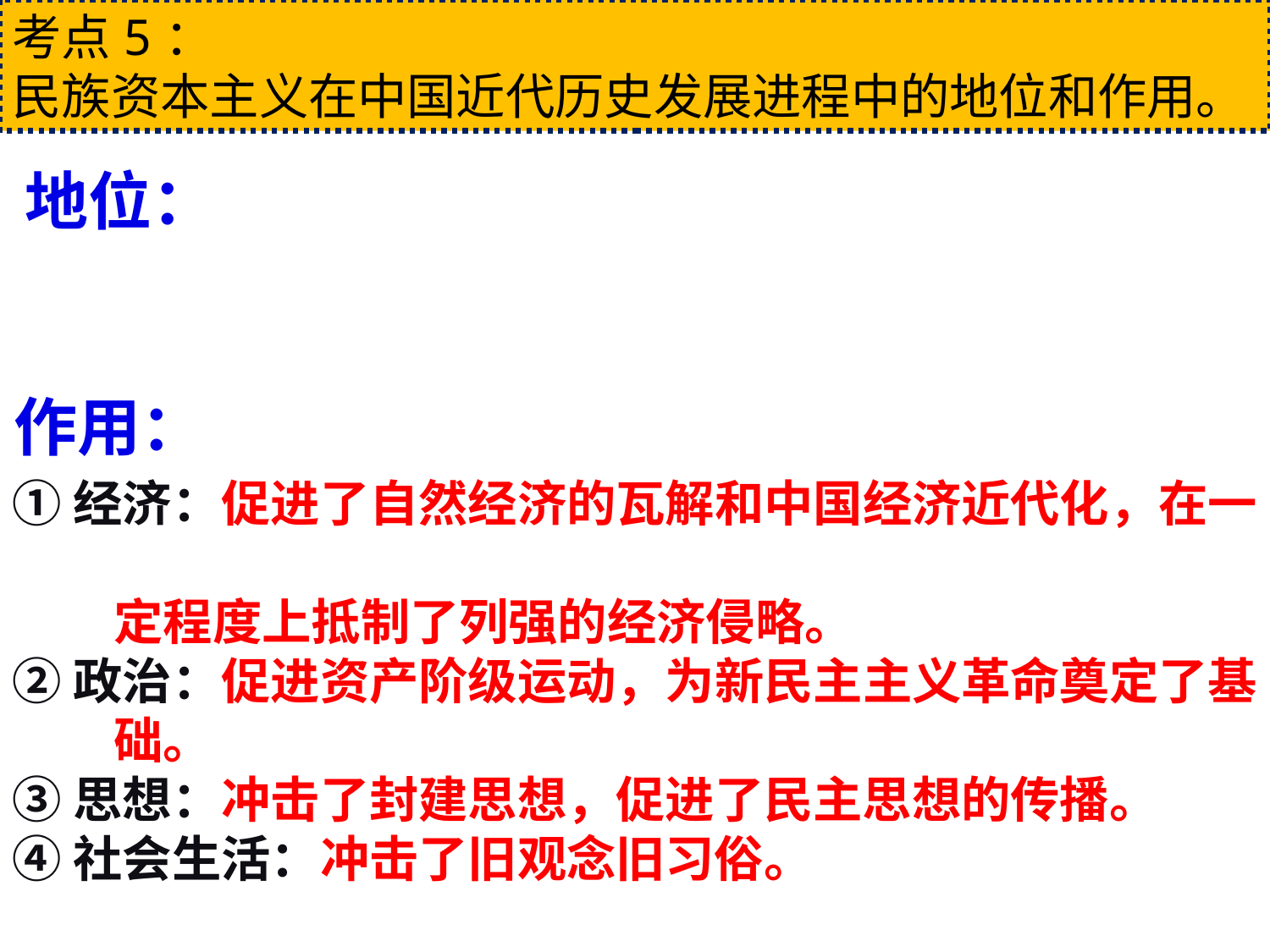

考点5：
民族资本主义在中国近代历史发展进程中的地位和作用。
地位：
作用：
①经济：促进了自然经济的瓦解和中国经济近代化，在一
        定程度上抵制了列强的经济侵略。
②政治：促进资产阶级运动，为新民主主义革命奠定了基
        础。
③思想：冲击了封建思想，促进了民主思想的传播。
④社会生活：冲击了旧观念旧习俗。